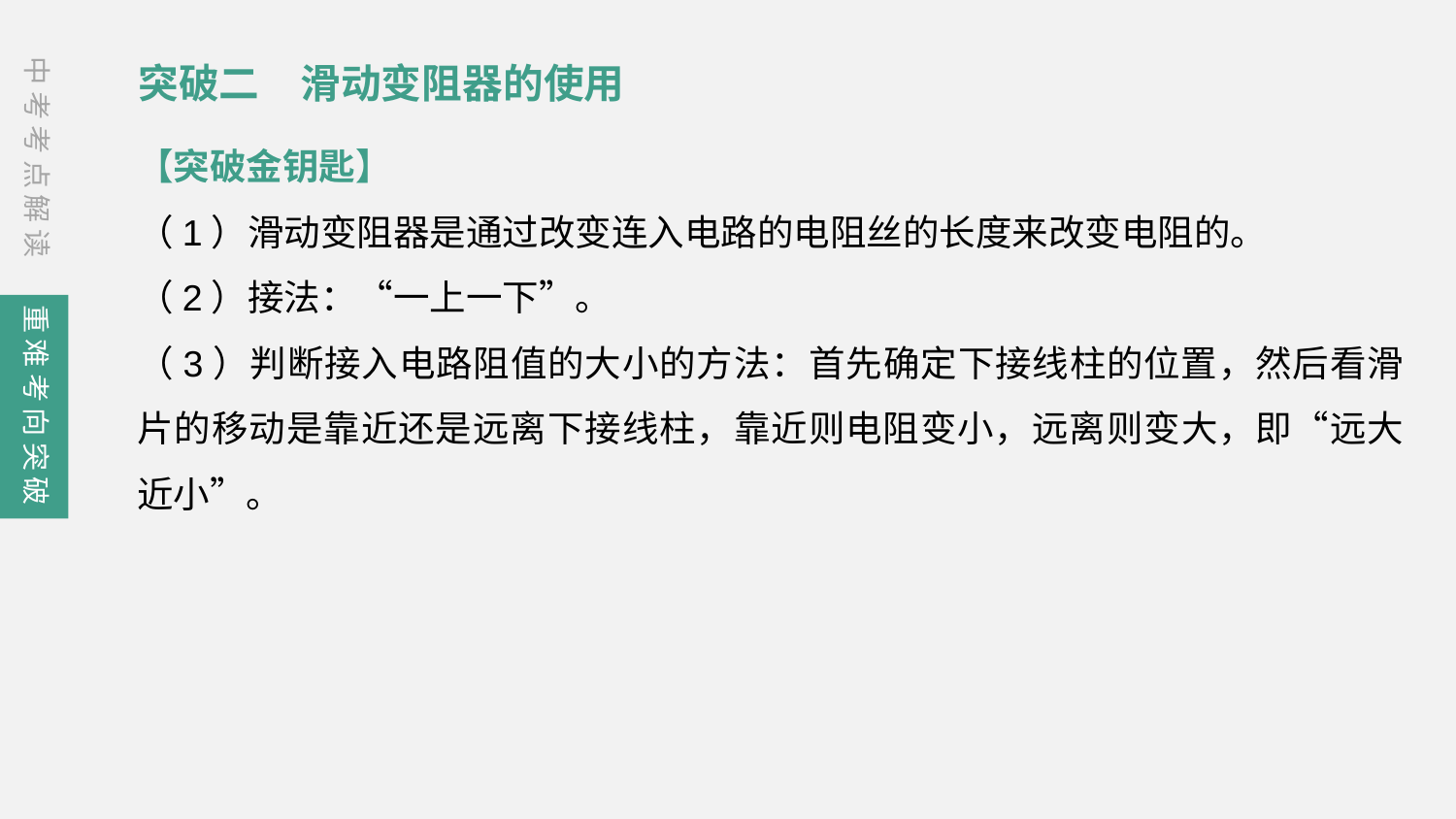

中考考点解读
突破二　滑动变阻器的使用
【突破金钥匙】
（1）滑动变阻器是通过改变连入电路的电阻丝的长度来改变电阻的。
（2）接法：“一上一下”。
（3）判断接入电路阻值的大小的方法：首先确定下接线柱的位置，然后看滑片的移动是靠近还是远离下接线柱，靠近则电阻变小，远离则变大，即“远大近小”。
重难考向突破